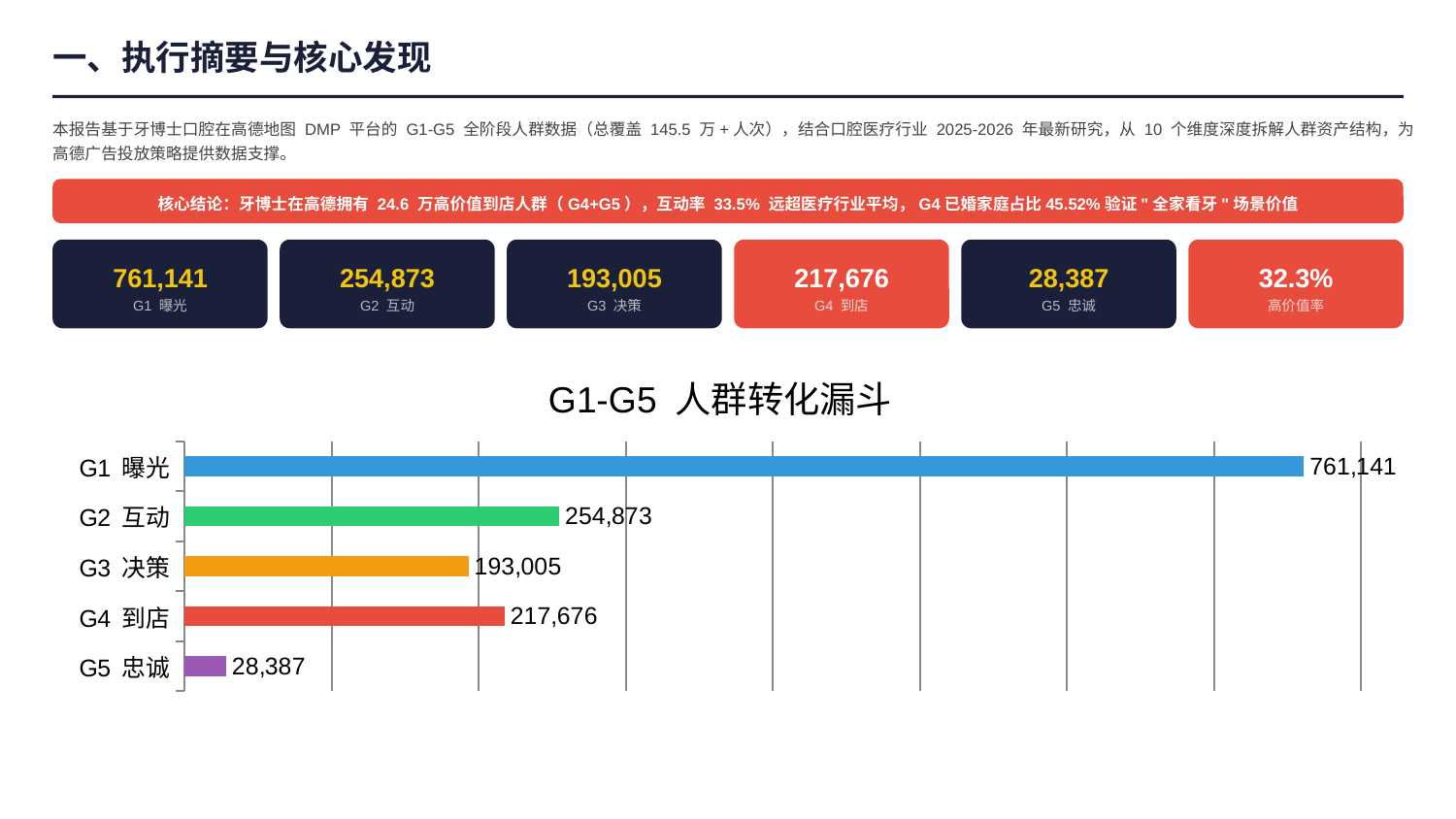

一、执行摘要与核心发现

本报告基于牙博士口腔在高德地图 DMP 平台的 G1-G5 全阶段人群数据（总覆盖 145.5 万+人次），结合口腔医疗行业 2025-2026 年最新研究，从 10 个维度深度拆解人群资产结构，为高德广告投放策略提供数据支撑。

核心结论：牙博士在高德拥有 24.6 万高价值到店人群（G4+G5），互动率 33.5% 远超医疗行业平均，G4已婚家庭占比45.52%验证"全家看牙"场景价值

761,141
254,873
193,005
217,676
28,387
32.3%
G1 曝光
G2 互动
G3 决策
G4 到店
G5 忠诚
高价值率

### Chart: G1-G5 人群转化漏斗

| Category | 人群量级 |
|---|---|
| G1 曝光 | 761141.0 |
| G2 互动 | 254873.0 |
| G3 决策 | 193005.0 |
| G4 到店 | 217676.0 |
| G5 忠诚 | 28387.0 |